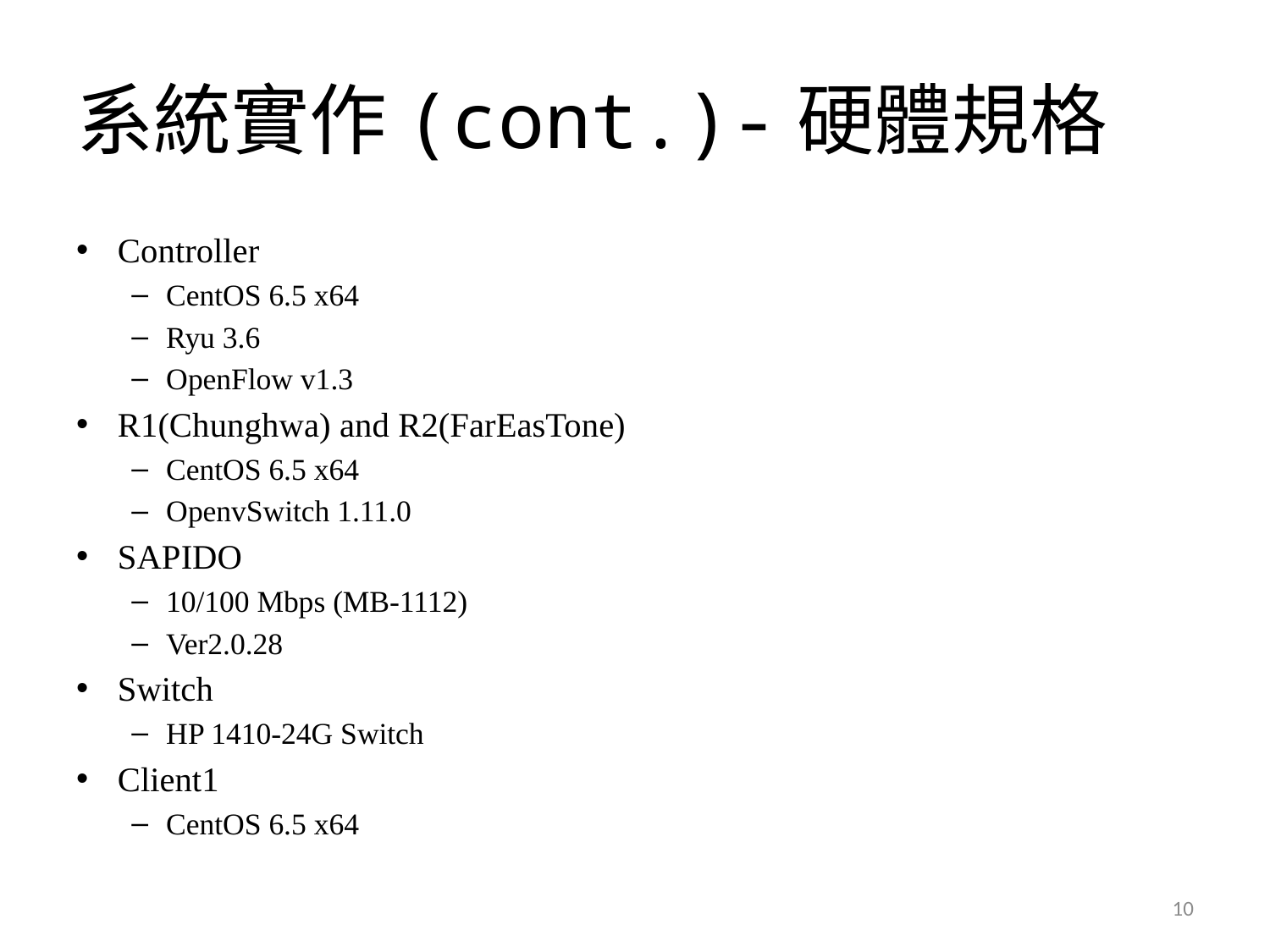

# 系統實作(cont.)-硬體規格
Controller
CentOS 6.5 x64
Ryu 3.6
OpenFlow v1.3
R1(Chunghwa) and R2(FarEasTone)
CentOS 6.5 x64
OpenvSwitch 1.11.0
SAPIDO
10/100 Mbps (MB-1112)
Ver2.0.28
Switch
HP 1410-24G Switch
Client1
CentOS 6.5 x64

10